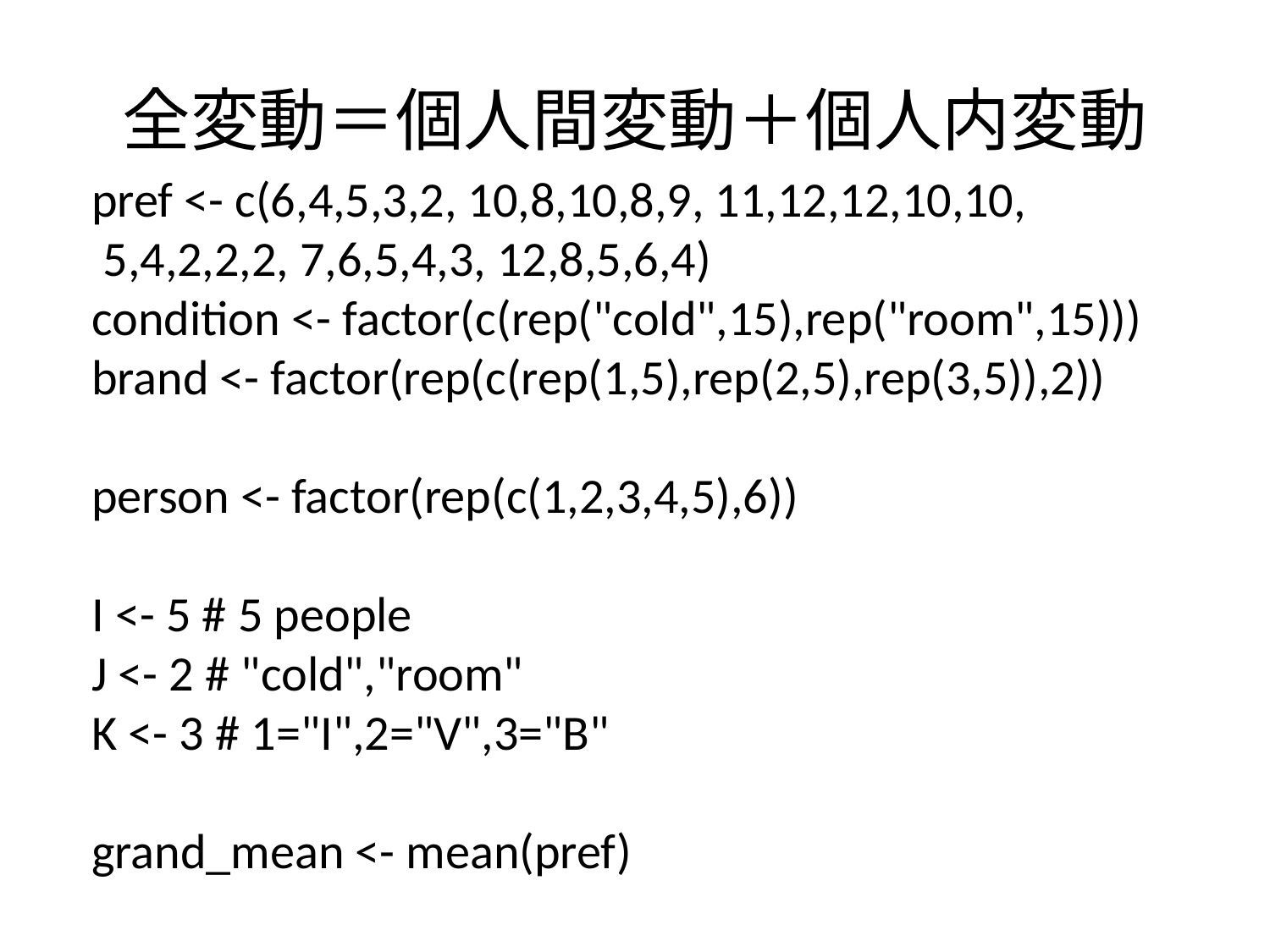

# 全変動＝個人間変動＋個人内変動
pref <- c(6,4,5,3,2, 10,8,10,8,9, 11,12,12,10,10,
 5,4,2,2,2, 7,6,5,4,3, 12,8,5,6,4)
condition <- factor(c(rep("cold",15),rep("room",15)))
brand <- factor(rep(c(rep(1,5),rep(2,5),rep(3,5)),2))

person <- factor(rep(c(1,2,3,4,5),6))

I <- 5 # 5 people
J <- 2 # "cold","room"
K <- 3 # 1="I",2="V",3="B"

grand_mean <- mean(pref)